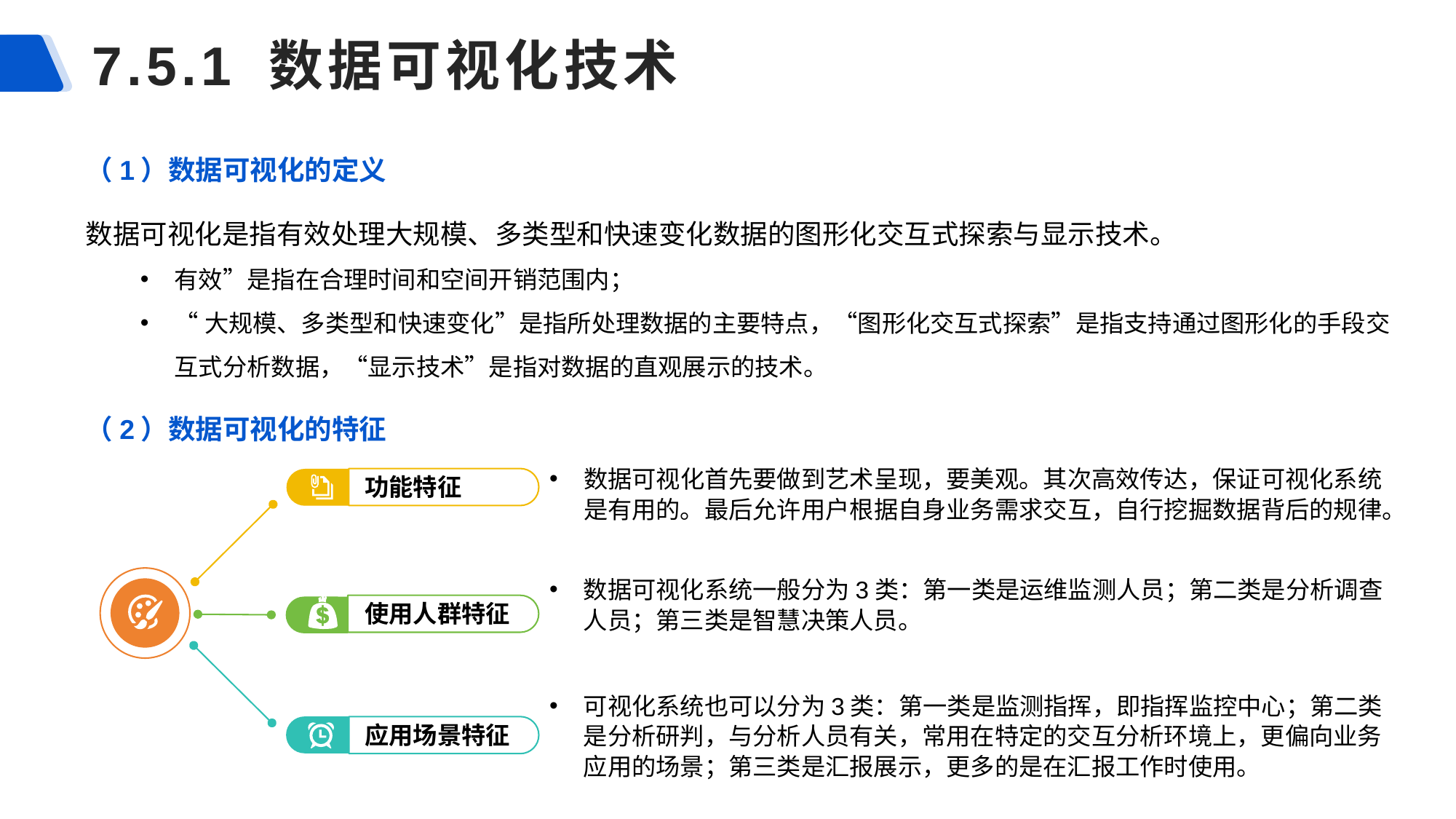

# 7.5.1 数据可视化技术
（1）数据可视化的定义
数据可视化是指有效处理大规模、多类型和快速变化数据的图形化交互式探索与显示技术。
有效”是指在合理时间和空间开销范围内；
“大规模、多类型和快速变化”是指所处理数据的主要特点，“图形化交互式探索”是指支持通过图形化的手段交互式分析数据，“显示技术”是指对数据的直观展示的技术。
（2）数据可视化的特征

数据可视化首先要做到艺术呈现，要美观。其次高效传达，保证可视化系统是有用的。最后允许用户根据自身业务需求交互，自行挖掘数据背后的规律。

功能特征

使用人群特征

应用场景特征

数据可视化系统一般分为3类：第一类是运维监测人员；第二类是分析调查人员；第三类是智慧决策人员。
可视化系统也可以分为3类：第一类是监测指挥，即指挥监控中心；第二类是分析研判，与分析人员有关，常用在特定的交互分析环境上，更偏向业务应用的场景；第三类是汇报展示，更多的是在汇报工作时使用。